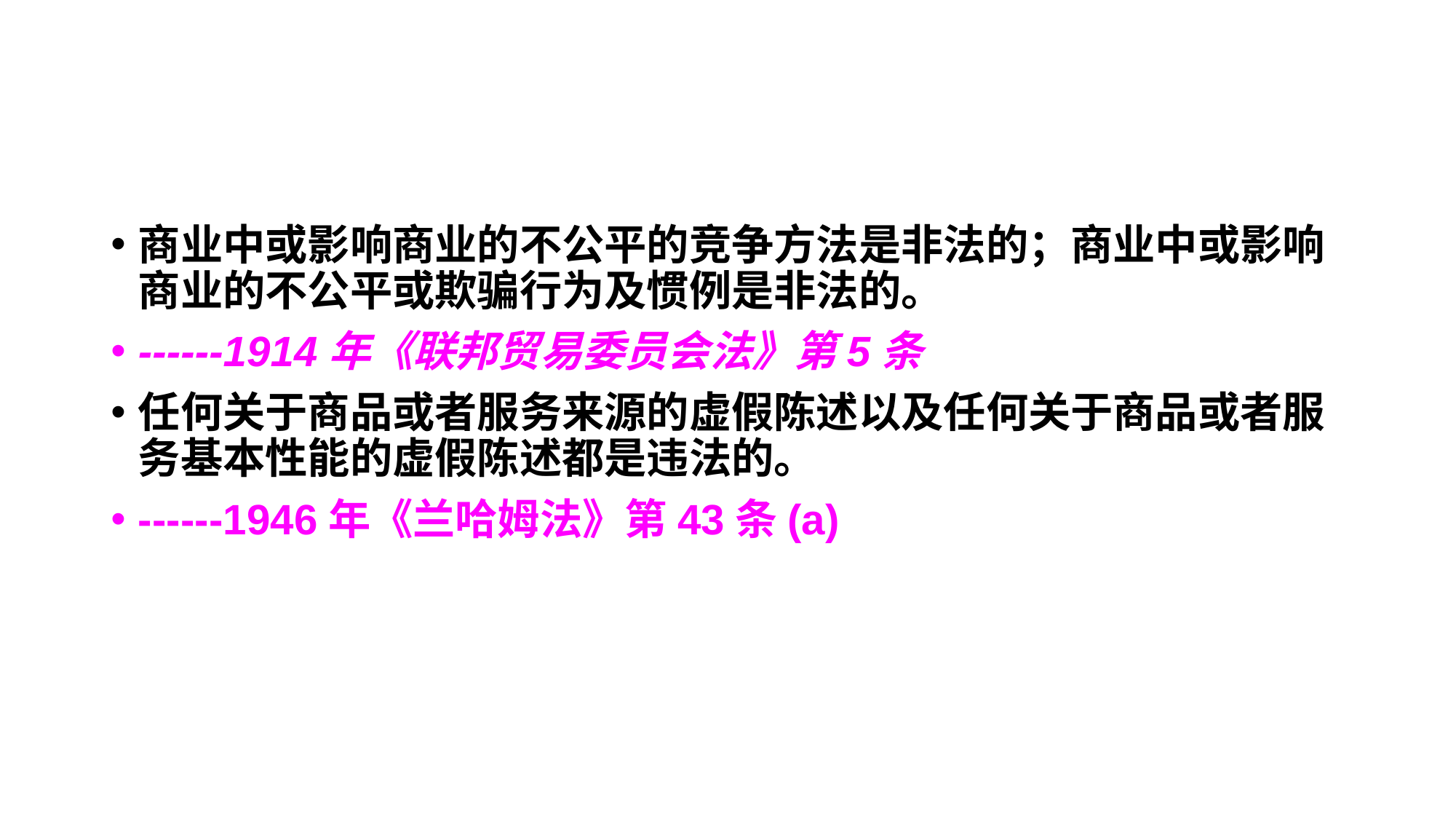

#
商业中或影响商业的不公平的竞争方法是非法的；商业中或影响商业的不公平或欺骗行为及惯例是非法的。
------1914年《联邦贸易委员会法》第5条
任何关于商品或者服务来源的虚假陈述以及任何关于商品或者服务基本性能的虚假陈述都是违法的。
------1946年《兰哈姆法》第43条(a)